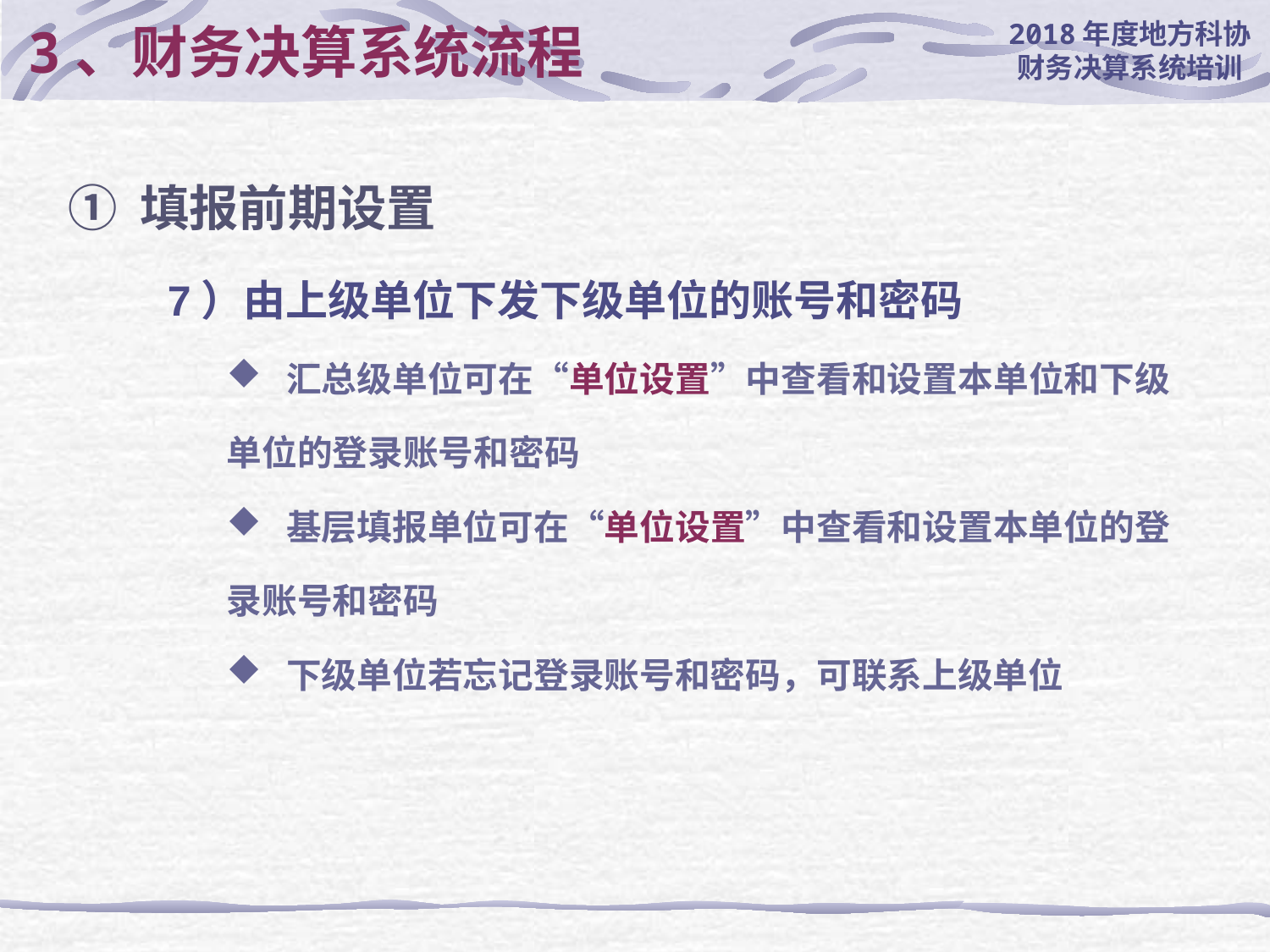

# 3、财务决算系统流程
① 填报前期设置
7）由上级单位下发下级单位的账号和密码
  汇总级单位可在“单位设置”中查看和设置本单位和下级单位的登录账号和密码
  基层填报单位可在“单位设置”中查看和设置本单位的登录账号和密码
  下级单位若忘记登录账号和密码，可联系上级单位